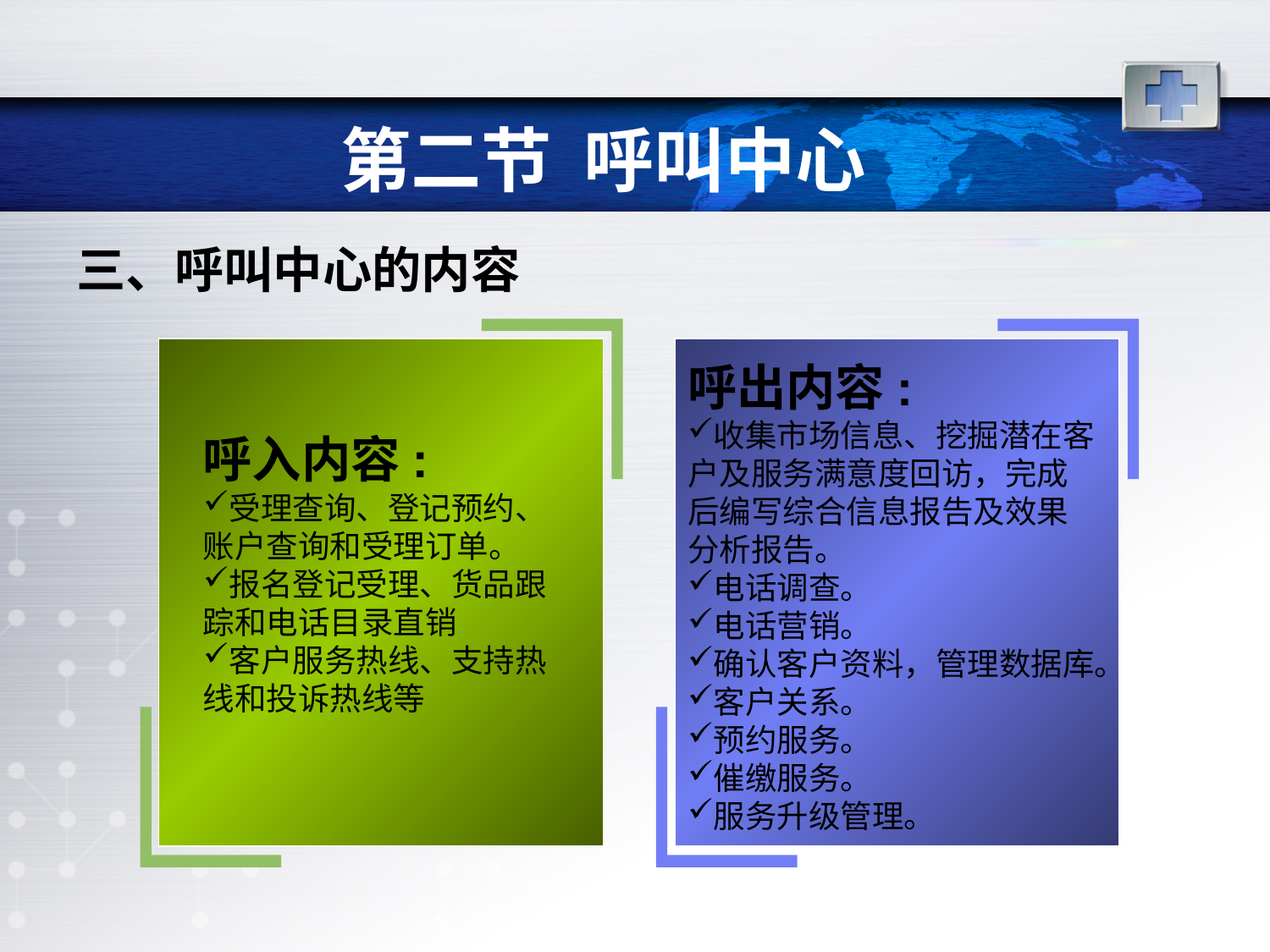

# 第二节  呼叫中心
三、呼叫中心的内容

呼出内容:
收集市场信息、挖掘潜在客户及服务满意度回访，完成后编写综合信息报告及效果分析报告。
电话调查。
电话营销。
确认客户资料，管理数据库。
客户关系。
预约服务。
催缴服务。
服务升级管理。
呼入内容:
受理查询、登记预约、账户查询和受理订单。
报名登记受理、货品跟踪和电话目录直销
客户服务热线、支持热线和投诉热线等